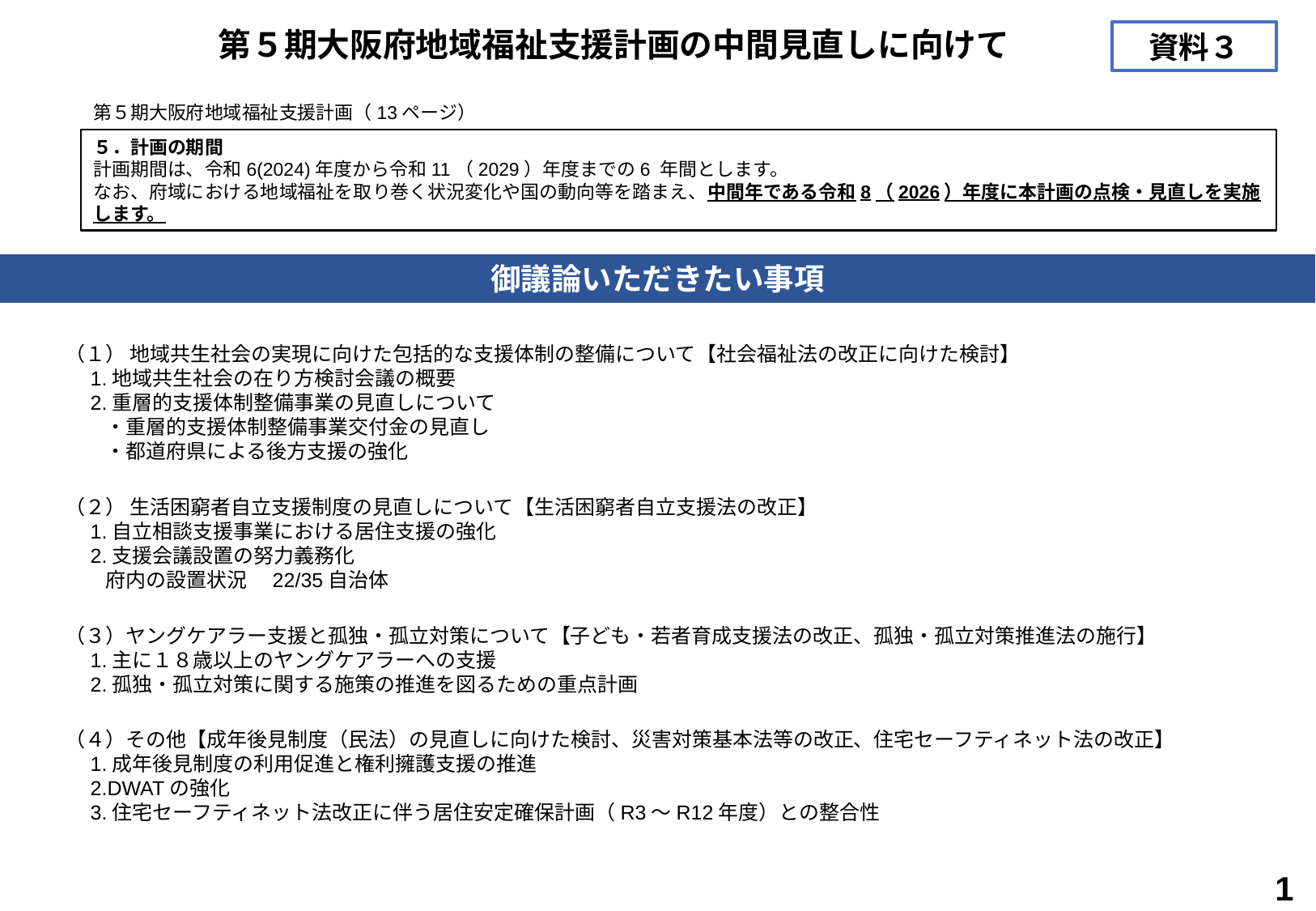

# 第５期大阪府地域福祉支援計画の中間見直しに向けて
資料３
第５期大阪府地域福祉支援計画（13ページ）
５．計画の期間
計画期間は、令和6(2024)年度から令和11（2029）年度までの6 年間とします。
なお、府域における地域福祉を取り巻く状況変化や国の動向等を踏まえ、中間年である令和8（2026）年度に本計画の点検・⾒直しを実施します。
御議論いただきたい事項
（１） 地域共生社会の実現に向けた包括的な支援体制の整備について【社会福祉法の改正に向けた検討】
　1.地域共生社会の在り方検討会議の概要
　2.重層的支援体制整備事業の見直しについて
　　・重層的支援体制整備事業交付金の見直し
　　・都道府県による後方支援の強化
（２） 生活困窮者自立支援制度の見直しについて【生活困窮者自立支援法の改正】
　1.自立相談支援事業における居住支援の強化
　2.支援会議設置の努力義務化
　　府内の設置状況　22/35自治体
（３）ヤングケアラー支援と孤独・孤立対策について【子ども・若者育成支援法の改正、孤独・孤立対策推進法の施行】
　1.主に１８歳以上のヤングケアラーへの支援
　2.孤独・孤立対策に関する施策の推進を図るための重点計画
（４）その他【成年後見制度（民法）の見直しに向けた検討、災害対策基本法等の改正、住宅セーフティネット法の改正】
　1.成年後見制度の利用促進と権利擁護支援の推進
　2.DWATの強化
　3.住宅セーフティネット法改正に伴う居住安定確保計画（R3～R12年度）との整合性
1